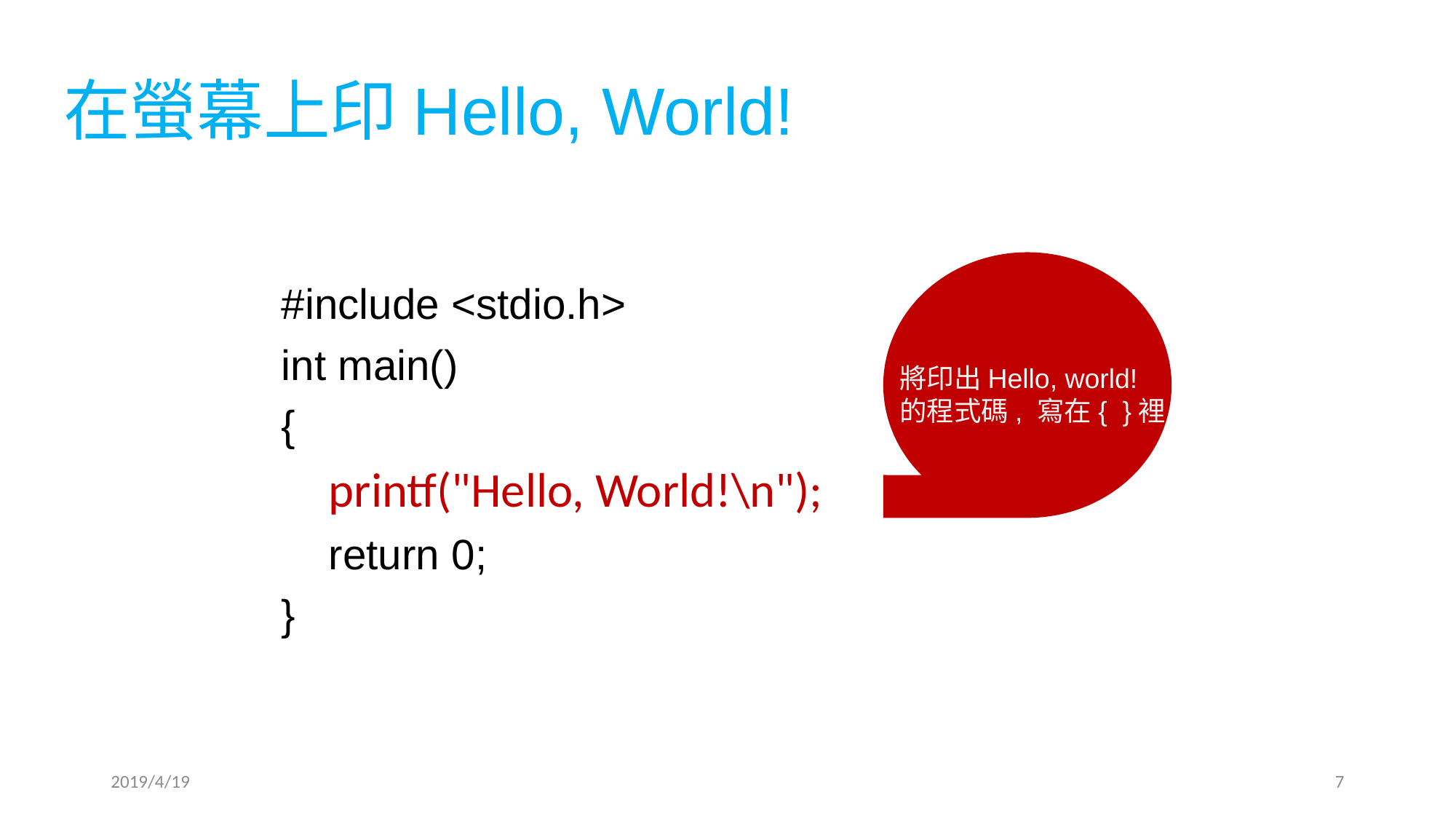

在螢幕上印Hello, World!

#include <stdio.h>
int main()
{
    printf("Hello, World!\n");
    return 0;
}

將印出Hello, world!
的程式碼, 寫在{  }裡
2019/4/19
7